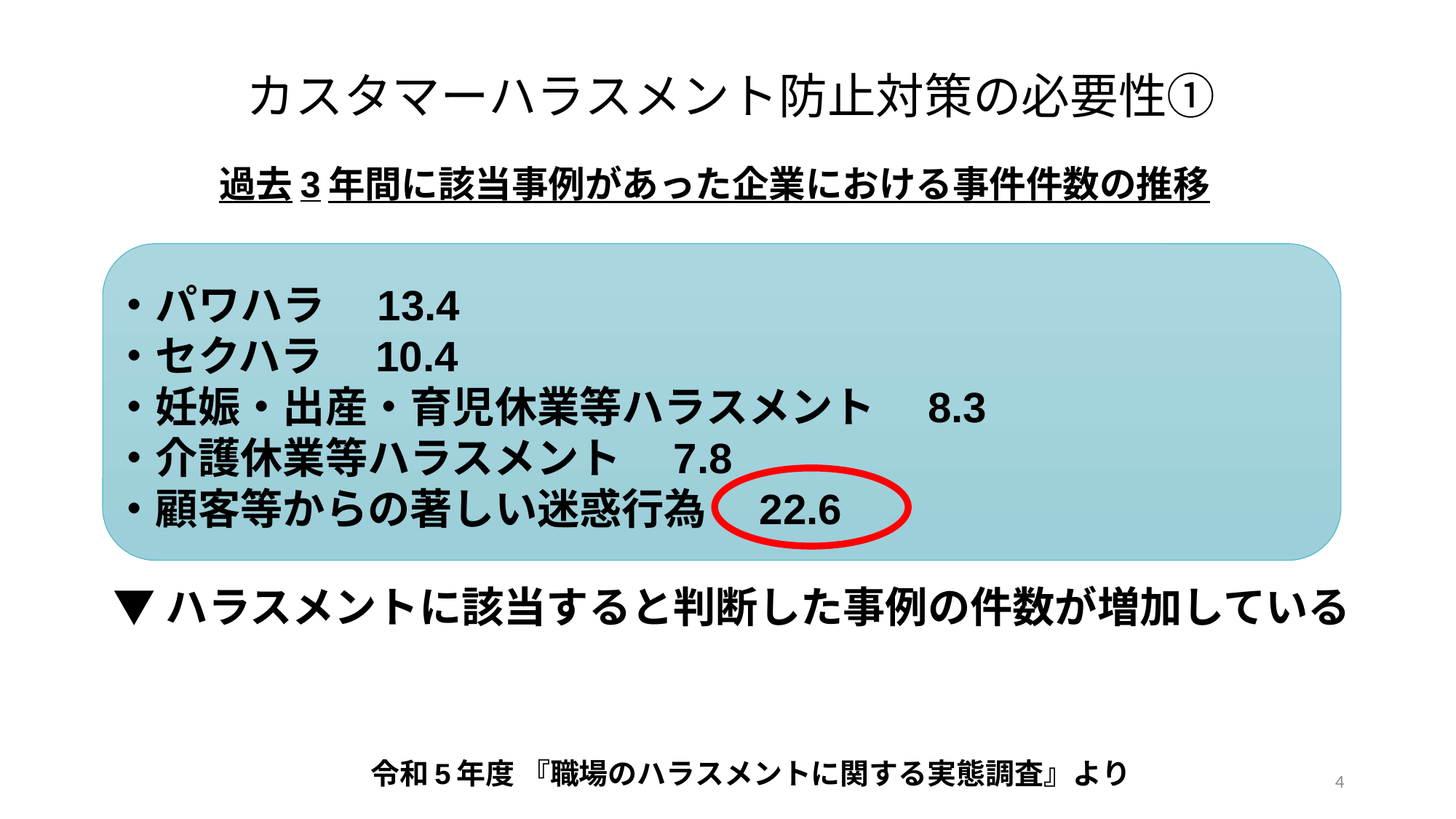

カスタマーハラスメント防止対策の必要性①
# 過去3年間に該当事例があった企業における事件件数の推移

・パワハラ　13.4
・セクハラ　10.4
・妊娠・出産・育児休業等ハラスメント　8.3
・介護休業等ハラスメント　7.8
・顧客等からの著しい迷惑行為　22.6

▼ハラスメントに該当すると判断した事例の件数が増加している
令和5年度 『職場のハラスメントに関する実態調査』より
4